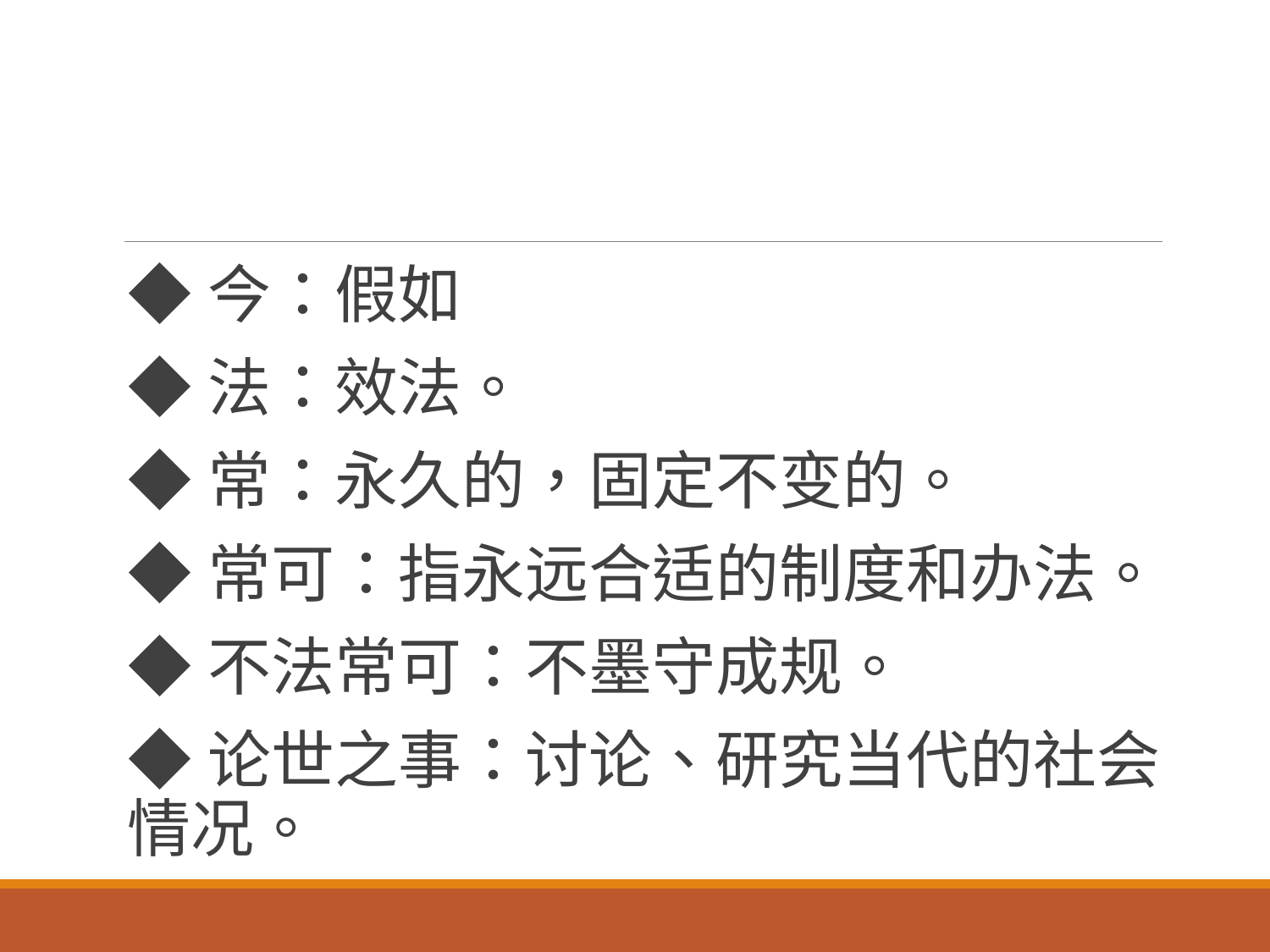

#
◆今：假如
◆法：效法。
◆常：永久的，固定不变的。
◆常可：指永远合适的制度和办法。
◆不法常可：不墨守成规。
◆论世之事：讨论、研究当代的社会情况。